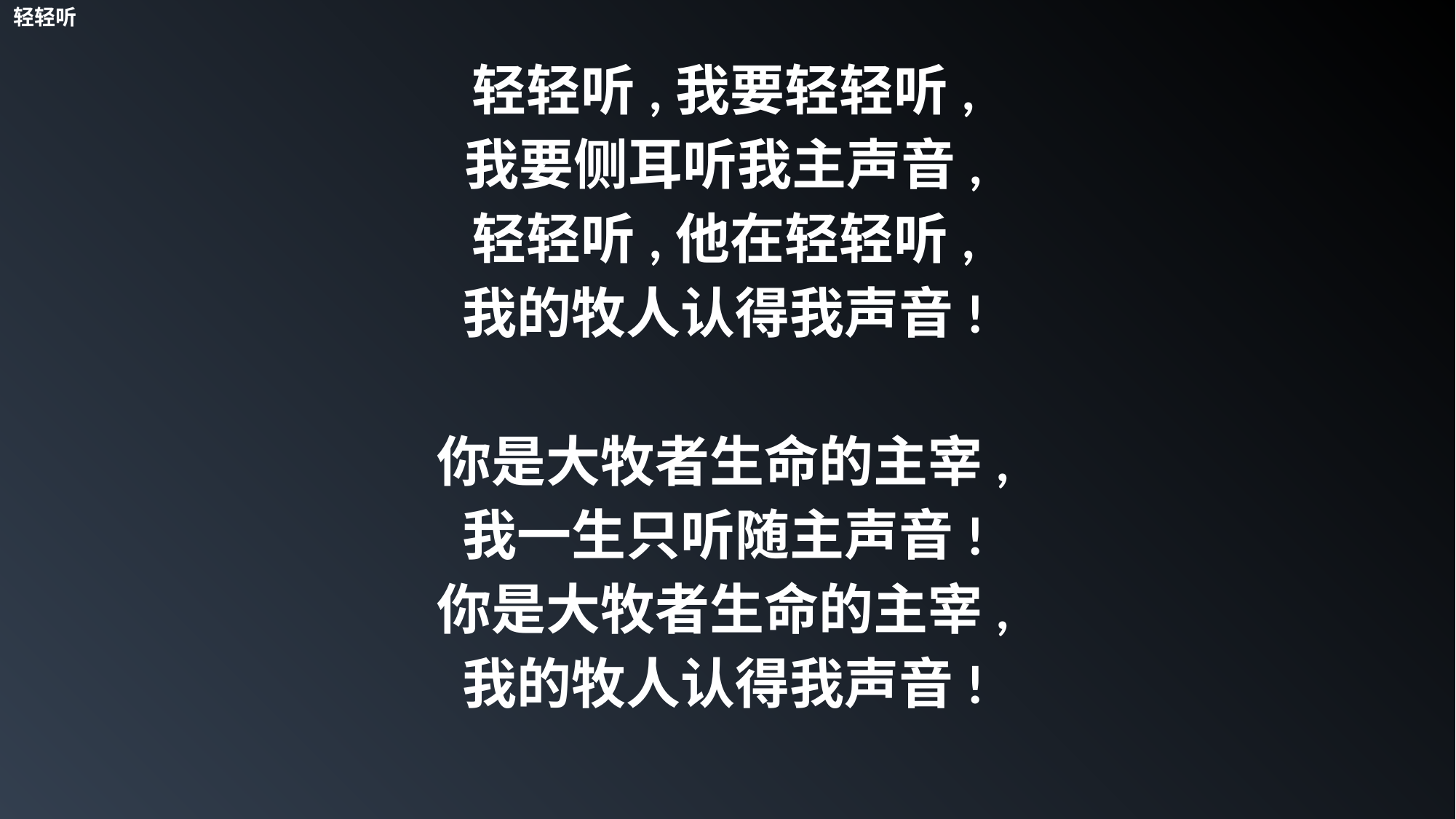

轻轻听
轻轻听,我要轻轻听,
我要侧耳听我主声音,
轻轻听,他在轻轻听,
我的牧人认得我声音!

你是大牧者生命的主宰,
我一生只听随主声音!
你是大牧者生命的主宰,
我的牧人认得我声音!